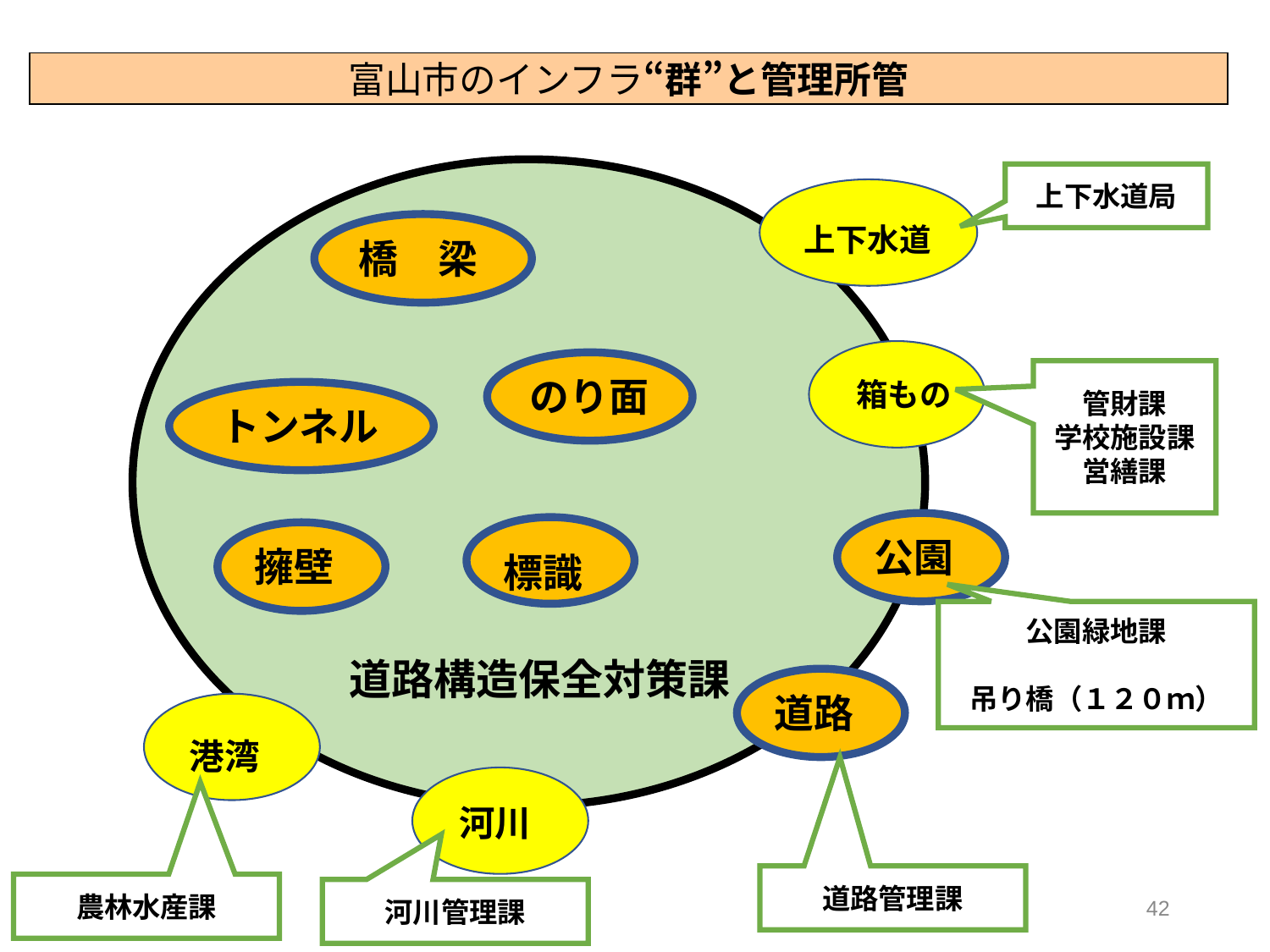

富山市のインフラ“群”と管理所管

上下水道局

上下水道

橋　梁

のり面

管財課
学校施設課営繕課
箱もの

トンネル

公園

標識

擁壁

公園緑地課

吊り橋（１２０ｍ）
道路構造保全対策課

道路

港湾

河川
道路管理課
農林水産課
河川管理課
42